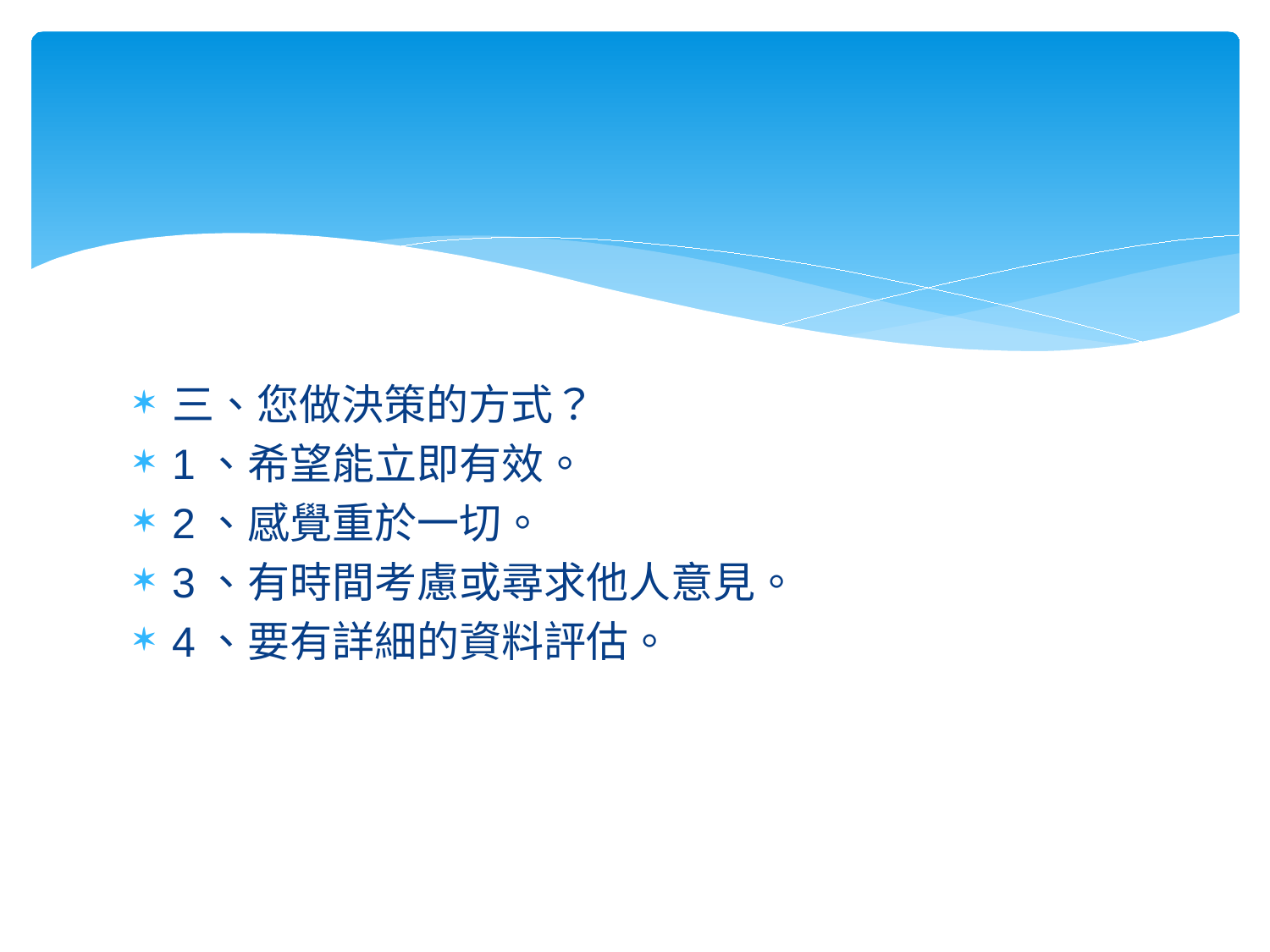

#
三、您做決策的方式？
1、希望能立即有效。
2、感覺重於一切。
3、有時間考慮或尋求他人意見。
4、要有詳細的資料評估。